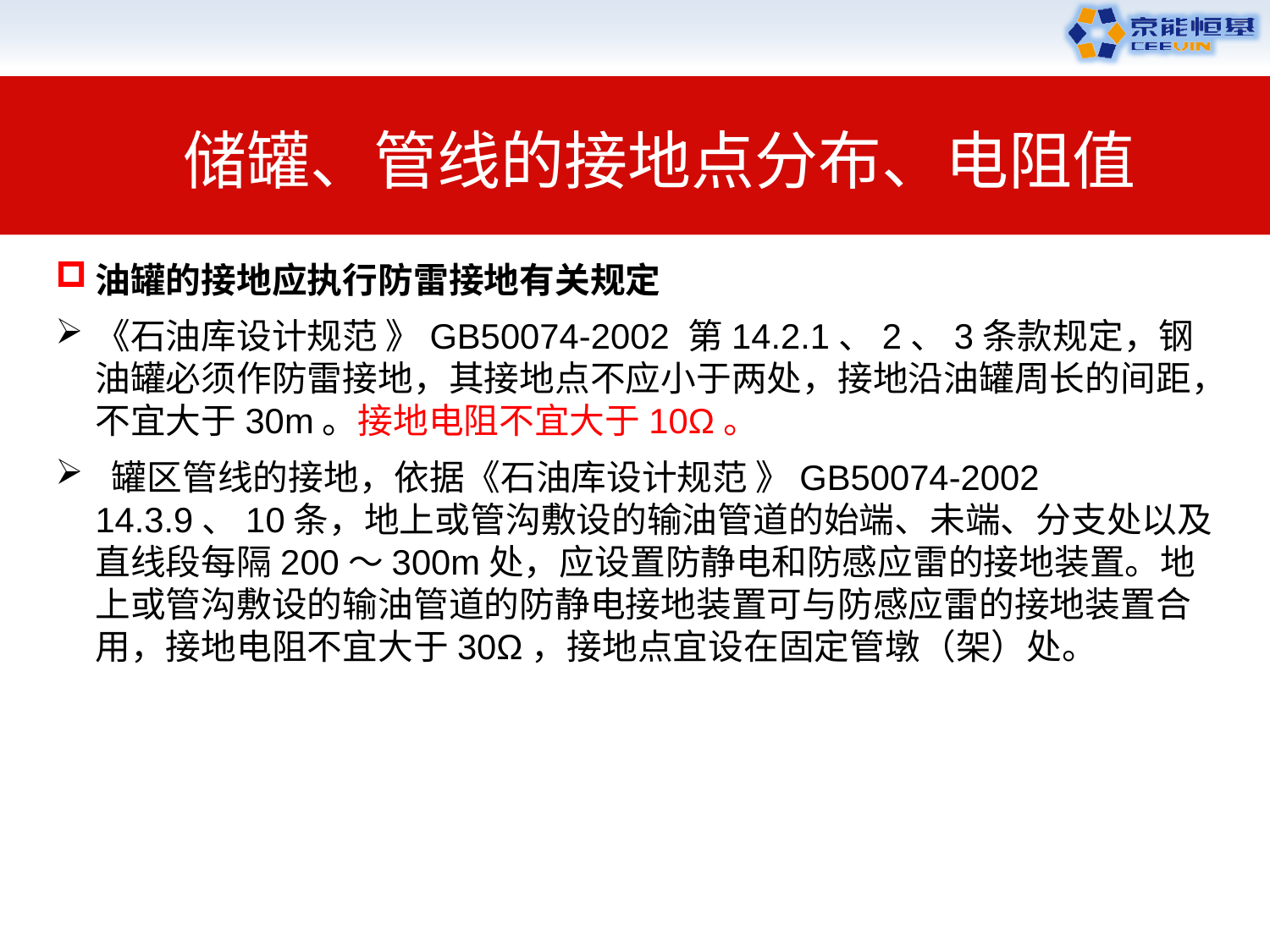

储罐、管线的接地点分布、电阻值
油罐的接地应执行防雷接地有关规定
《石油库设计规范 》GB50074-2002 第14.2.1、2、3条款规定，钢油罐必须作防雷接地，其接地点不应小于两处，接地沿油罐周长的间距，不宜大于30m。接地电阻不宜大于10Ω。
 罐区管线的接地，依据《石油库设计规范 》GB50074-2002 14.3.9、10条，地上或管沟敷设的输油管道的始端、未端、分支处以及直线段每隔200～300m处，应设置防静电和防感应雷的接地装置。地上或管沟敷设的输油管道的防静电接地装置可与防感应雷的接地装置合用，接地电阻不宜大于30Ω，接地点宜设在固定管墩（架）处。